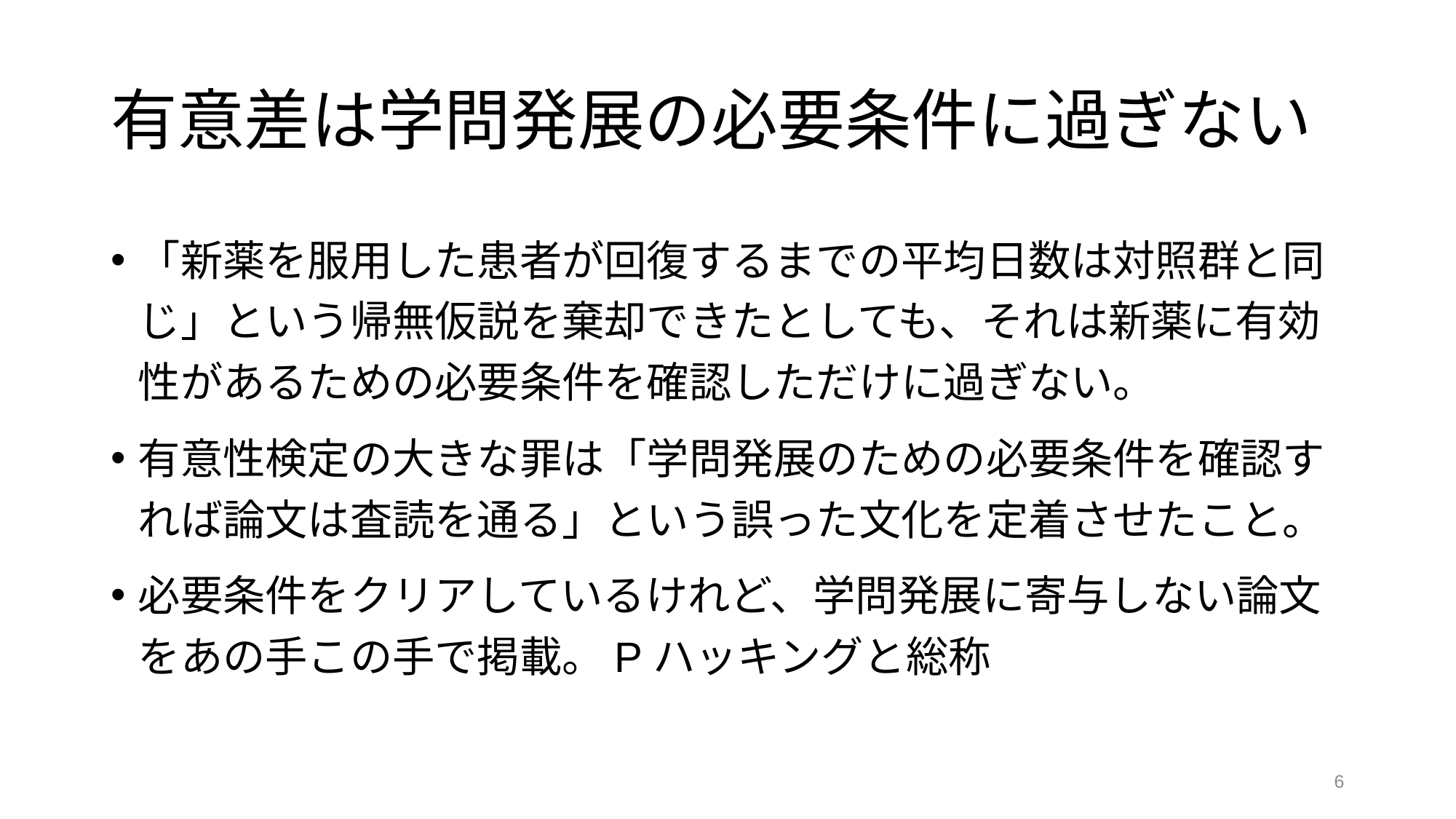

# 有意差は学問発展の必要条件に過ぎない
「新薬を服用した患者が回復するまでの平均日数は対照群と同じ」という帰無仮説を棄却できたとしても、それは新薬に有効性があるための必要条件を確認しただけに過ぎない。
有意性検定の大きな罪は「学問発展のための必要条件を確認すれば論文は査読を通る」という誤った文化を定着させたこと。
必要条件をクリアしているけれど、学問発展に寄与しない論文をあの手この手で掲載。Pハッキングと総称

6